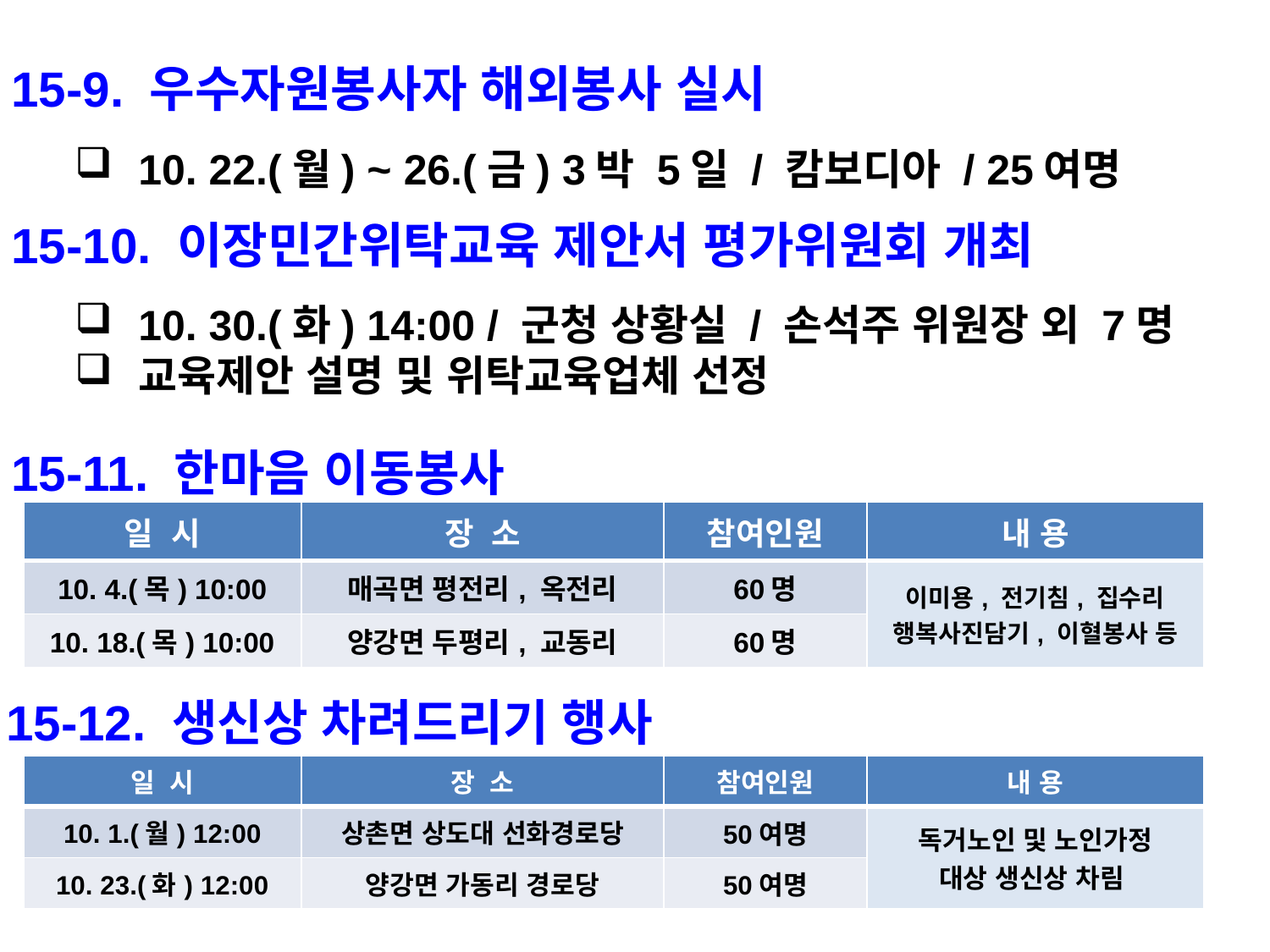

15-9. 우수자원봉사자 해외봉사 실시
10. 22.(월) ~ 26.(금) 3박 5일 / 캄보디아 / 25여명
15-10. 이장민간위탁교육 제안서 평가위원회 개최
10. 30.(화) 14:00 / 군청 상황실 / 손석주 위원장 외 7명
교육제안 설명 및 위탁교육업체 선정
15-11. 한마음 이동봉사
| 일 시 | 장 소 | 참여인원 | 내 용 |
| --- | --- | --- | --- |
| 10. 4.(목) 10:00 | 매곡면 평전리, 옥전리 | 60명 | 이미용, 전기침, 집수리 행복사진담기, 이혈봉사 등 |
| 10. 18.(목) 10:00 | 양강면 두평리, 교동리 | 60명 |  |
15-12. 생신상 차려드리기 행사
| 일 시 | 장 소 | 참여인원 | 내 용 |
| --- | --- | --- | --- |
| 10. 1.(월) 12:00 | 상촌면 상도대 선화경로당 | 50여명 | 독거노인 및 노인가정 대상 생신상 차림 |
| 10. 23.(화) 12:00 | 양강면 가동리 경로당 | 50여명 |  |